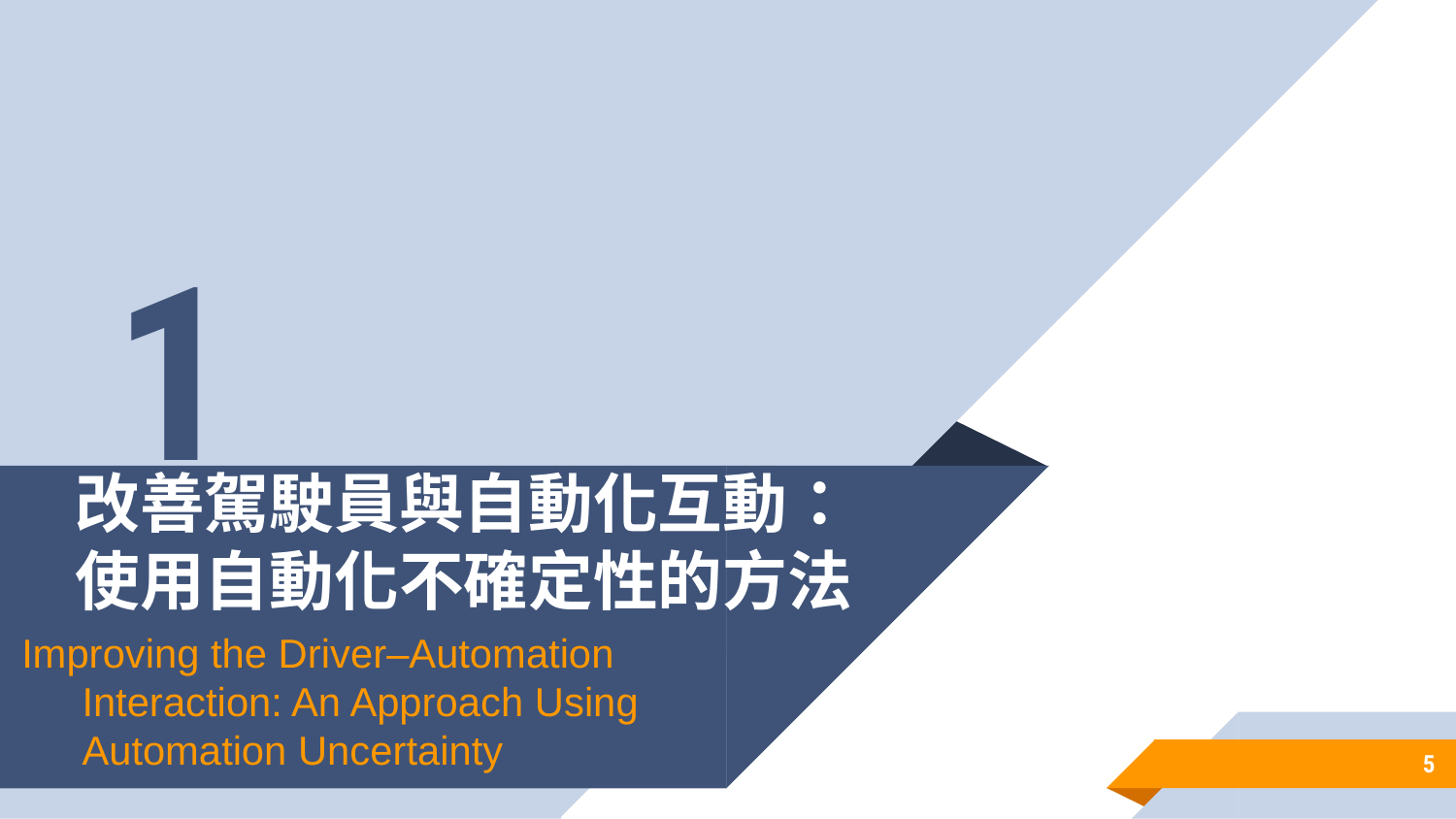

1
# 改善駕駛員與自動化互動：使用自動化不確定性的方法
Improving the Driver–Automation Interaction: An Approach Using Automation Uncertainty
5